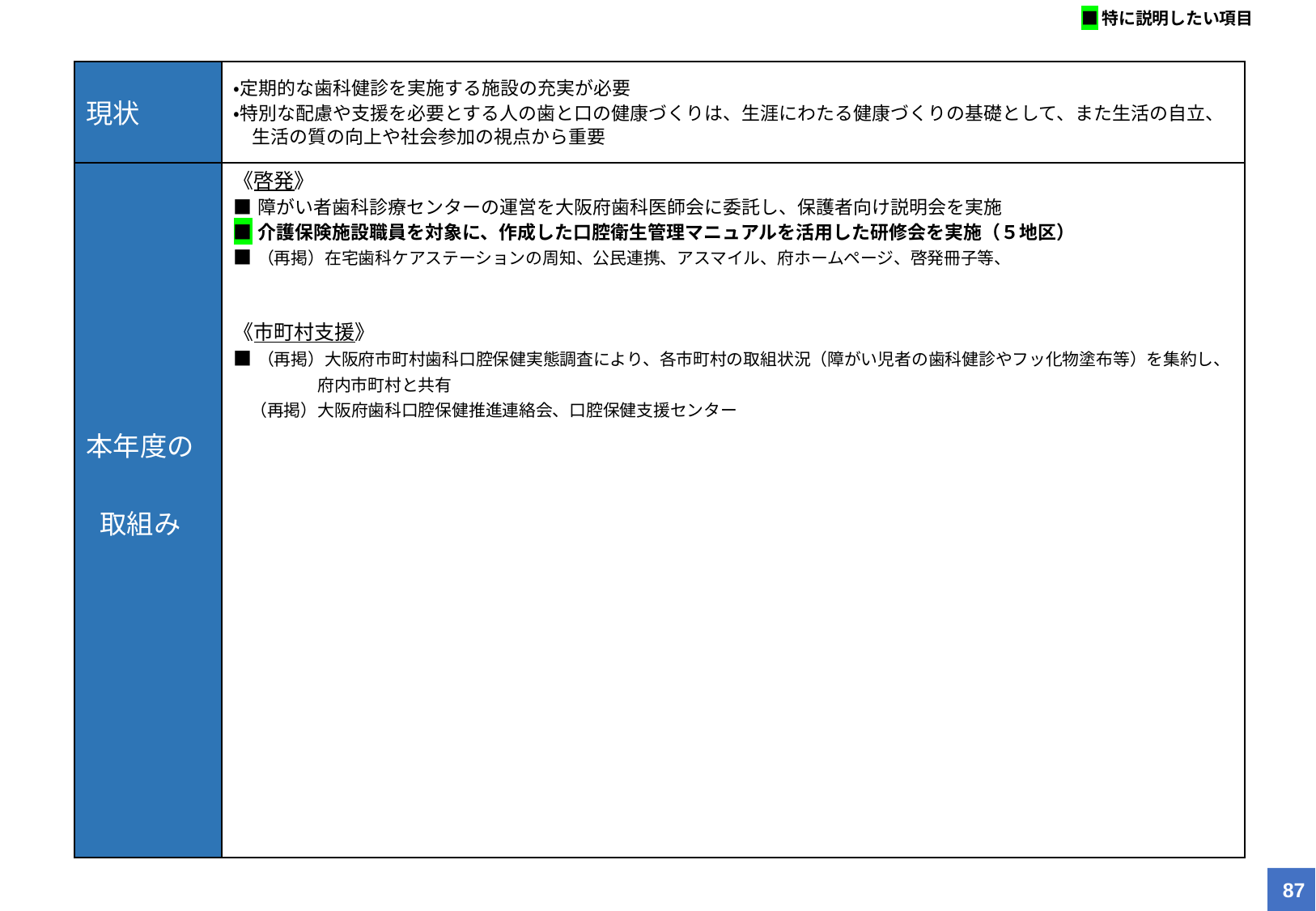

■特に説明したい項目
| 現状 | ・定期的な歯科健診を実施する施設の充実が必要 ・特別な配慮や支援を必要とする人の歯と口の健康づくりは、生涯にわたる健康づくりの基礎として、また生活の自立、 　生活の質の向上や社会参加の視点から重要 |
| --- | --- |
| 本年度の 取組み | 《啓発》 ■障がい者歯科診療センターの運営を大阪府歯科医師会に委託し、保護者向け説明会を実施 ■介護保険施設職員を対象に、作成した口腔衛生管理マニュアルを活用した研修会を実施（５地区） ■（再掲）在宅歯科ケアステーションの周知、公民連携、アスマイル、府ホームページ、啓発冊子等、 《市町村支援》 ■（再掲）大阪府市町村歯科口腔保健実態調査により、各市町村の取組状況（障がい児者の歯科健診やフッ化物塗布等）を集約し、 　　　　　府内市町村と共有 　（再掲）大阪府歯科口腔保健推進連絡会、口腔保健支援センター |
87